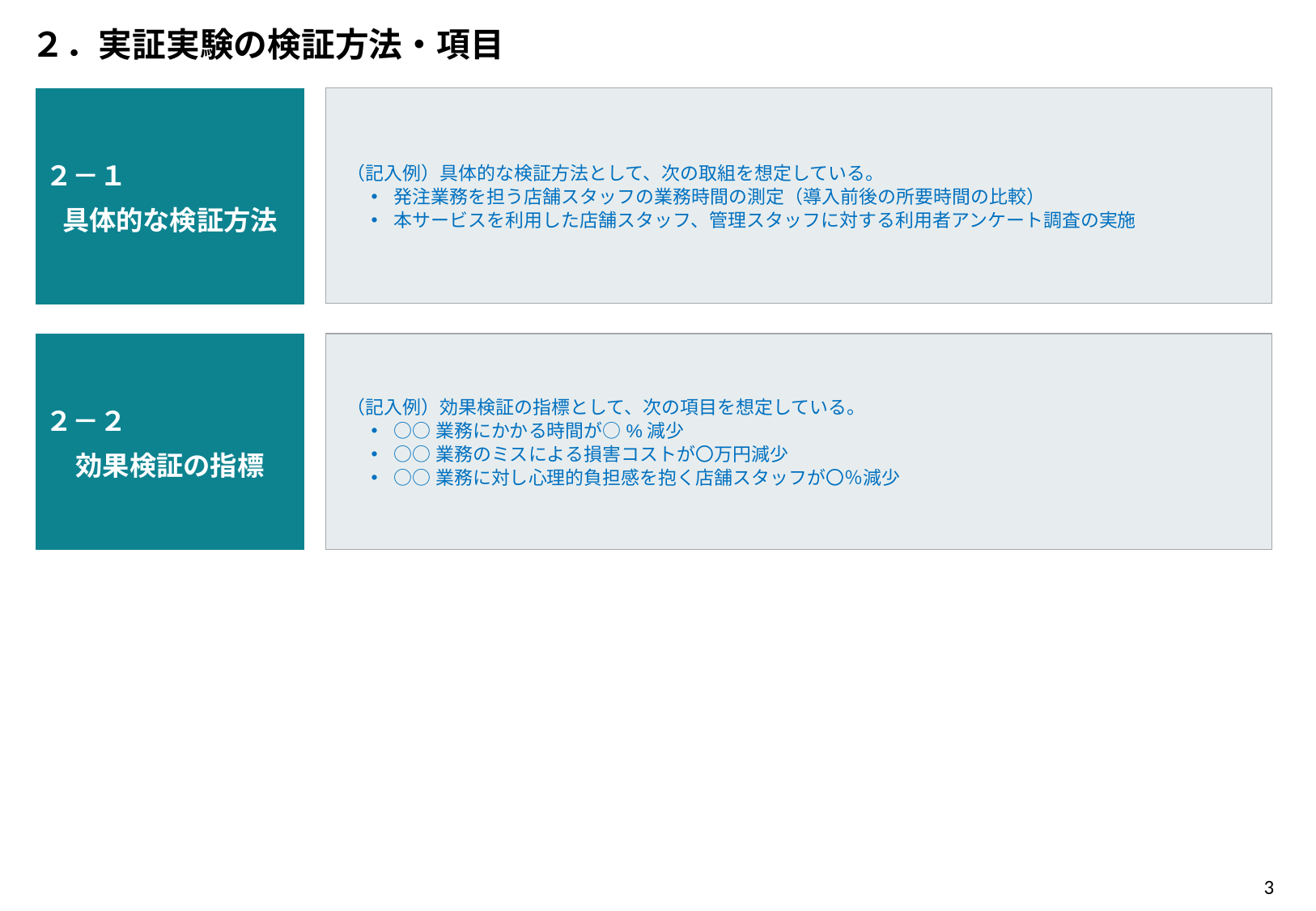

２．実証実験の検証方法・項目
（記入例）具体的な検証方法として、次の取組を想定している。
発注業務を担う店舗スタッフの業務時間の測定（導入前後の所要時間の比較）
本サービスを利用した店舗スタッフ、管理スタッフに対する利用者アンケート調査の実施
２－１
具体的な検証方法
（記入例）効果検証の指標として、次の項目を想定している。
○○業務にかかる時間が○%減少
○○業務のミスによる損害コストが〇万円減少
○○業務に対し心理的負担感を抱く店舗スタッフが〇％減少
２－２
効果検証の指標